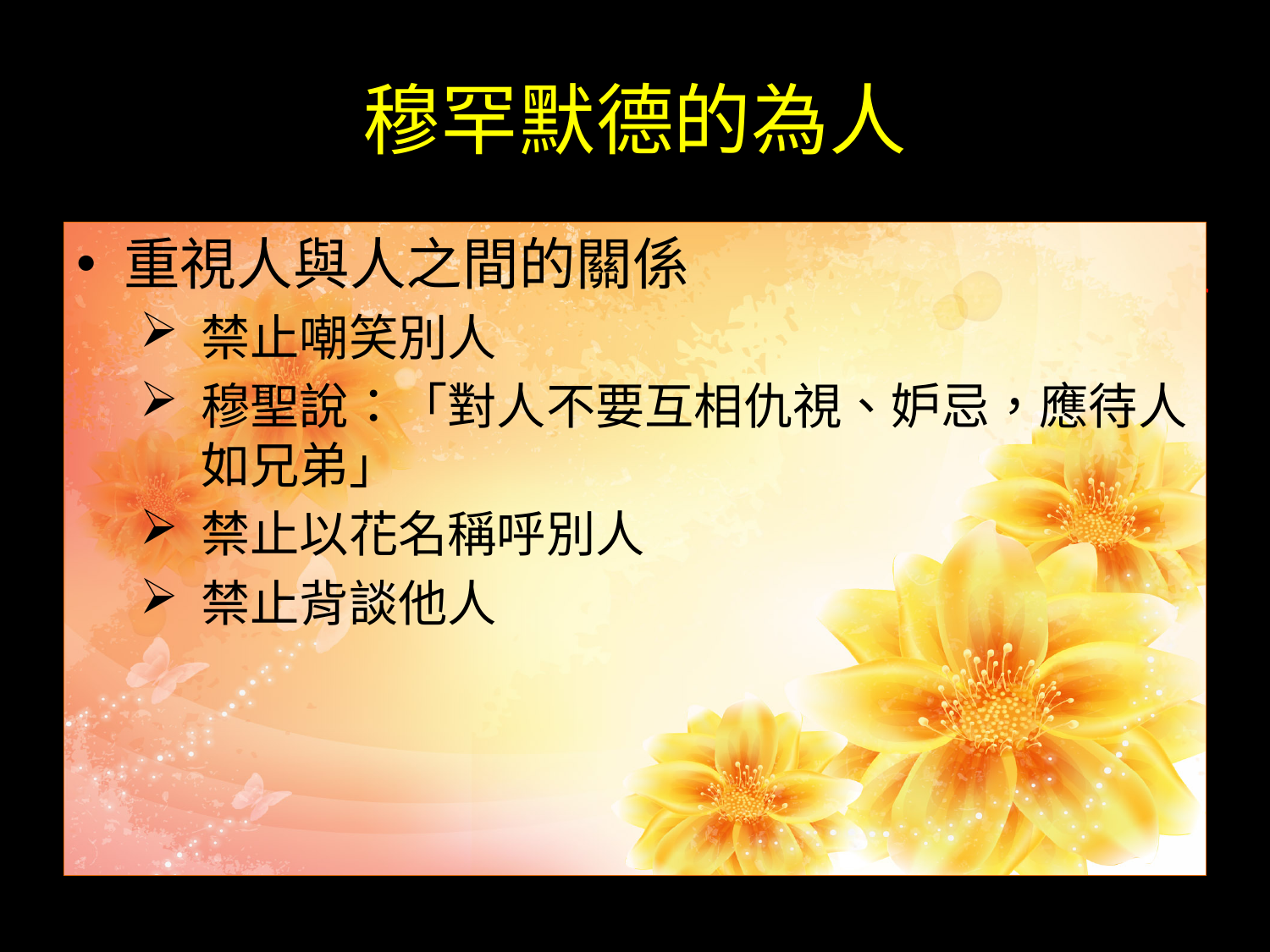

# 穆罕默德的為人
重視人與人之間的關係
禁止嘲笑別人
穆聖說：「對人不要互相仇視、妒忌，應待人如兄弟」
禁止以花名稱呼別人
禁止背談他人